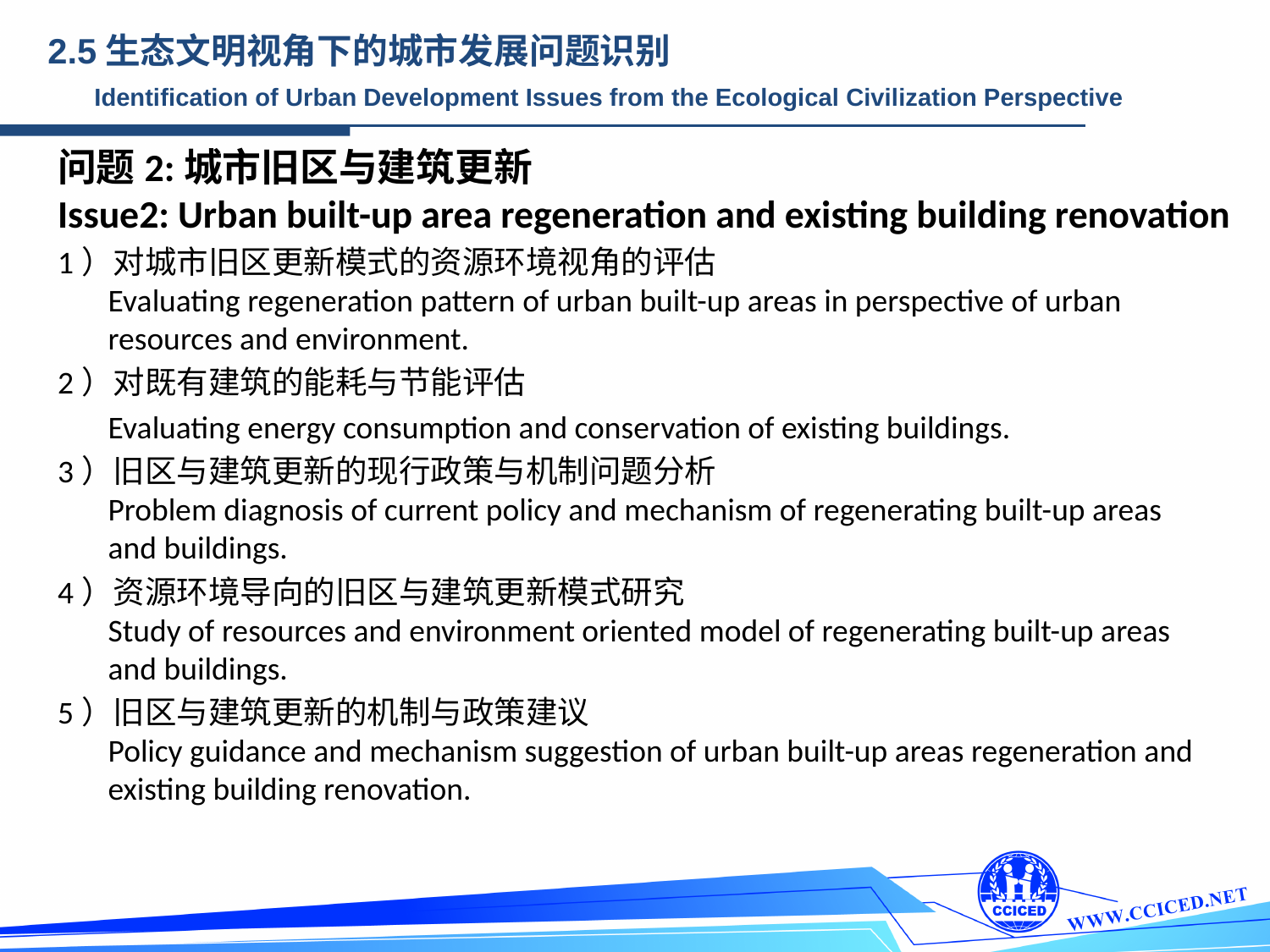

2.5生态文明视角下的城市发展问题识别
     Identification of Urban Development Issues from the Ecological Civilization Perspective
问题2:城市旧区与建筑更新
Issue2: Urban built-up area regeneration and existing building renovation
1）对城市旧区更新模式的资源环境视角的评估
       Evaluating regeneration pattern of urban built-up areas in perspective of urban
       resources and environment.
2）对既有建筑的能耗与节能评估
       Evaluating energy consumption and conservation of existing buildings.
3）旧区与建筑更新的现行政策与机制问题分析
       Problem diagnosis of current policy and mechanism of regenerating built-up areas
       and buildings.
4）资源环境导向的旧区与建筑更新模式研究
       Study of resources and environment oriented model of regenerating built-up areas
       and buildings.
5）旧区与建筑更新的机制与政策建议
       Policy guidance and mechanism suggestion of urban built-up areas regeneration and
       existing building renovation.